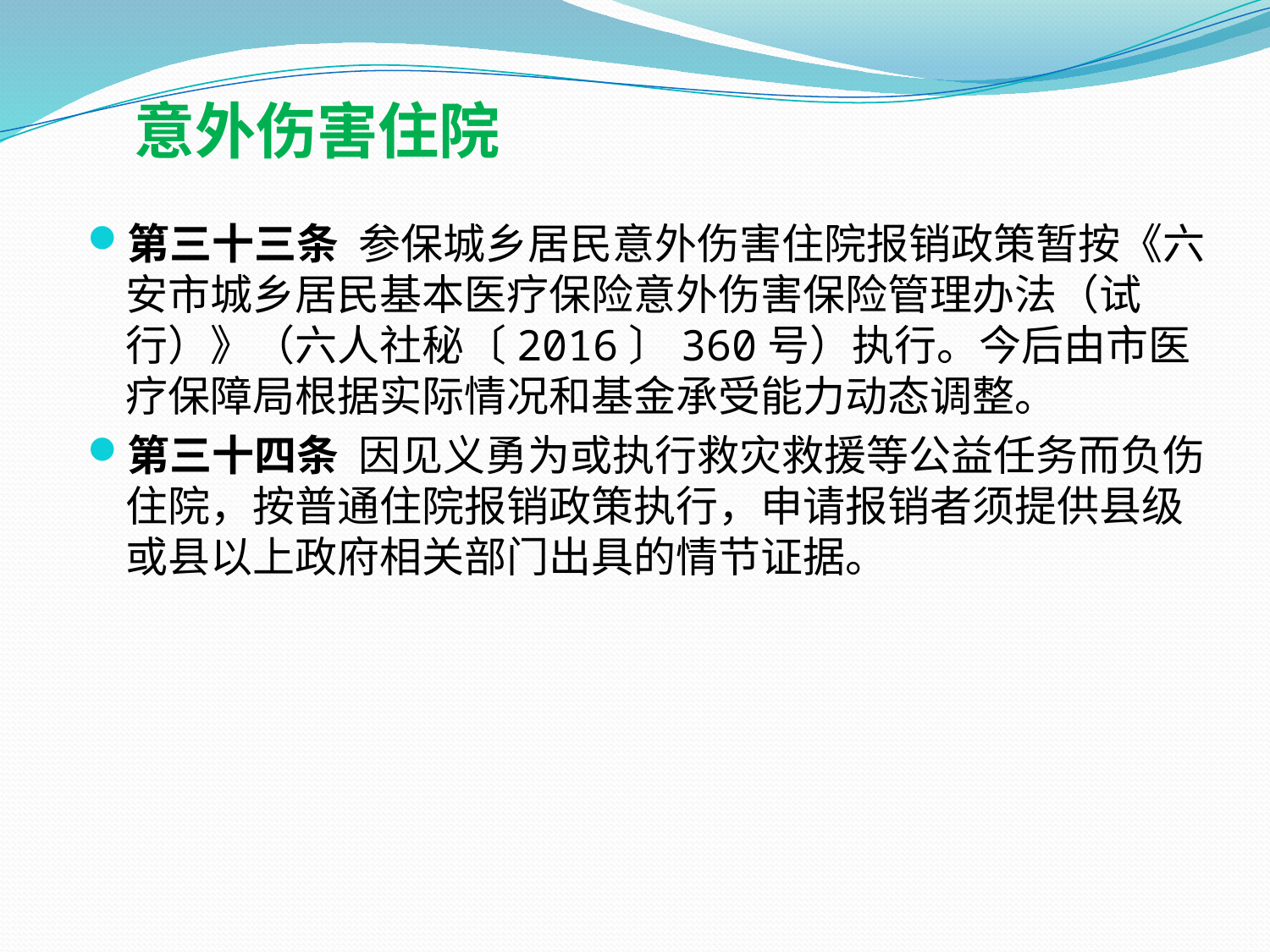

# 意外伤害住院
第三十三条  参保城乡居民意外伤害住院报销政策暂按《六安市城乡居民基本医疗保险意外伤害保险管理办法（试行）》（六人社秘〔2016〕360号）执行。今后由市医疗保障局根据实际情况和基金承受能力动态调整。
第三十四条  因见义勇为或执行救灾救援等公益任务而负伤住院，按普通住院报销政策执行，申请报销者须提供县级或县以上政府相关部门出具的情节证据。